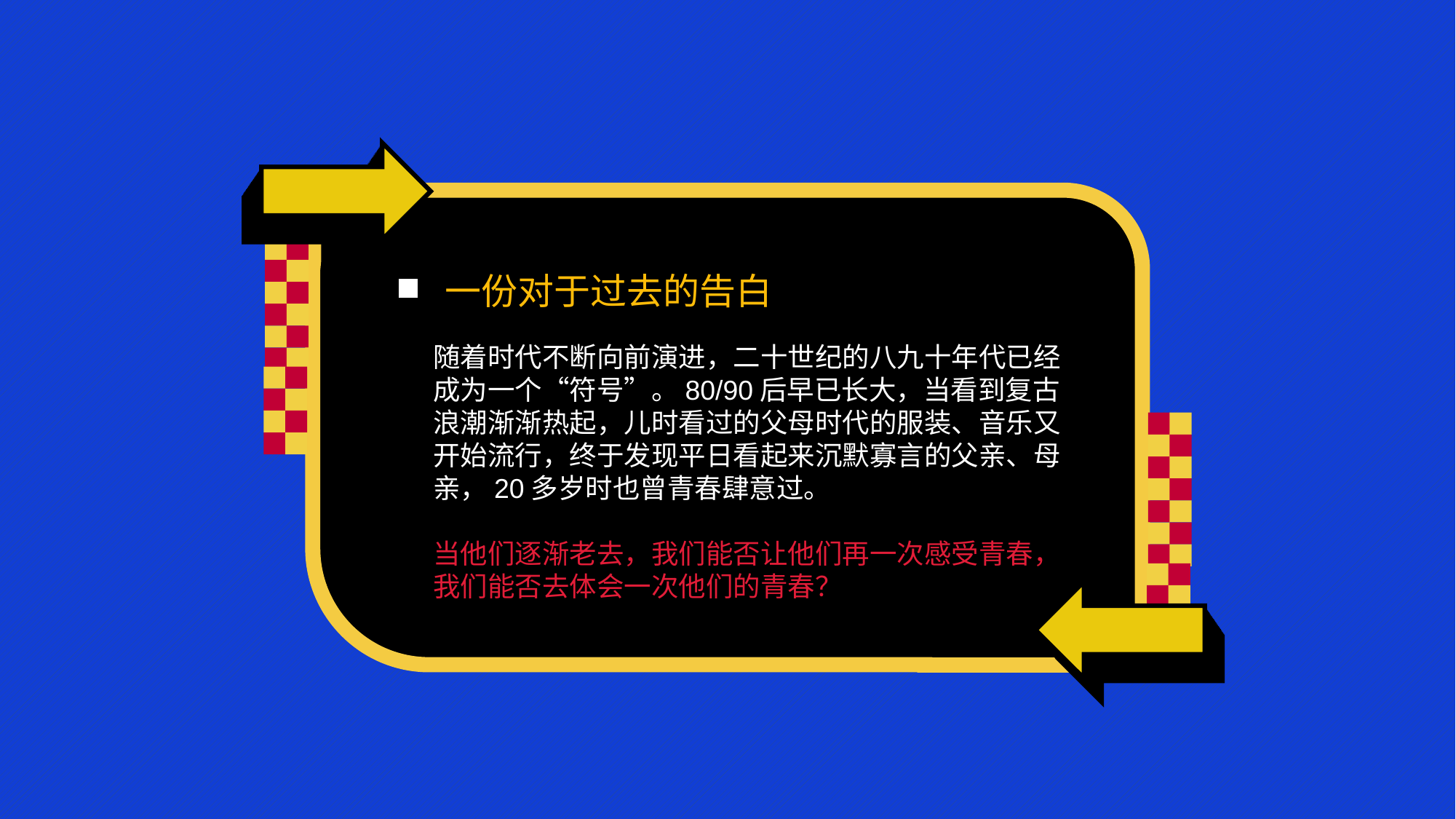

一份对于过去的告白

e7d195523061f1c014067dcdecc575152f10ae646ff30371FC14E04CBD8A0595D57F6CDBA823B518523CA698145CBBEA65F877A6E3997D6B8DEF6052BA829DF3F176213BBC8D816D7081C6C9F914C69E960D8A26F45EA7553F89B5672B19D005D4C25272B1F74C6289311C1EC610903588F08065ADF7EB76A2F8EA4E4F07F3B8C54DF4A9478C57747533BA2EBEA7AF8FD0735DB2E77DC734
随着时代不断向前演进，二十世纪的八九十年代已经成为一个“符号”。80/90后早已长大，当看到复古浪潮渐渐热起，儿时看过的父母时代的服装、音乐又开始流行，终于发现平日看起来沉默寡言的父亲、母亲，20多岁时也曾青春肆意过。

当他们逐渐老去，我们能否让他们再一次感受青春，我们能否去体会一次他们的青春？